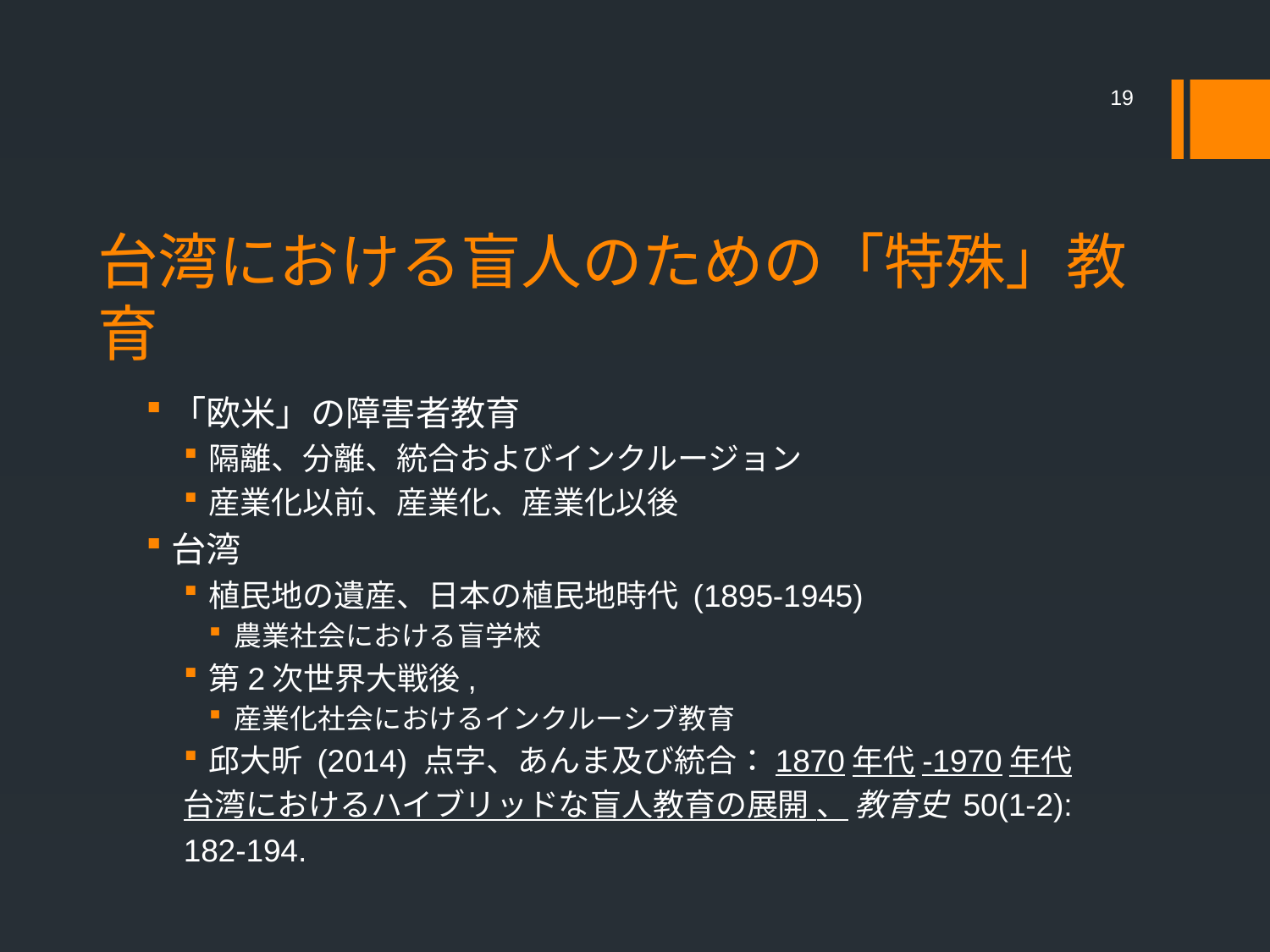

19
# 台湾における盲人のための「特殊」教育
「欧米」の障害者教育
隔離、分離、統合およびインクルージョン
産業化以前、産業化、産業化以後
台湾
植民地の遺産、日本の植民地時代 (1895-1945)
農業社会における盲学校
第2次世界大戦後,
産業化社会におけるインクルーシブ教育
邱大昕 (2014) 点字、あんま及び統合：1870年代-1970年代
台湾におけるハイブリッドな盲人教育の展開 、 教育史 50(1-2): 182-194.